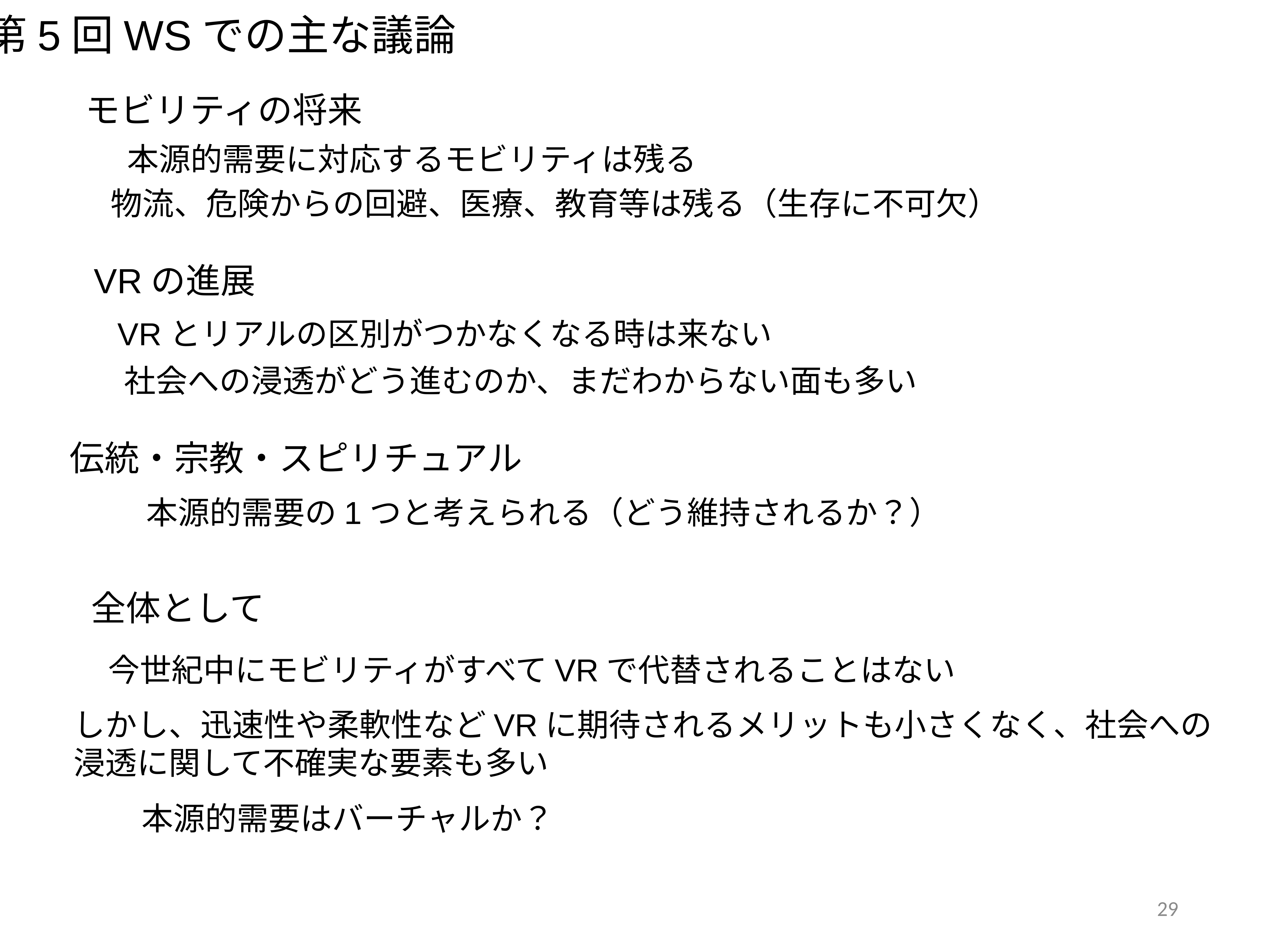

第5回WSでの主な議論
モビリティの将来
本源的需要に対応するモビリティは残る
物流、危険からの回避、医療、教育等は残る（生存に不可欠）
VRの進展
VRとリアルの区別がつかなくなる時は来ない
社会への浸透がどう進むのか、まだわからない面も多い
伝統・宗教・スピリチュアル
本源的需要の1つと考えられる（どう維持されるか？）
全体として
今世紀中にモビリティがすべてVRで代替されることはない
しかし、迅速性や柔軟性などVRに期待されるメリットも小さくなく、社会への
浸透に関して不確実な要素も多い
本源的需要はバーチャルか？
29